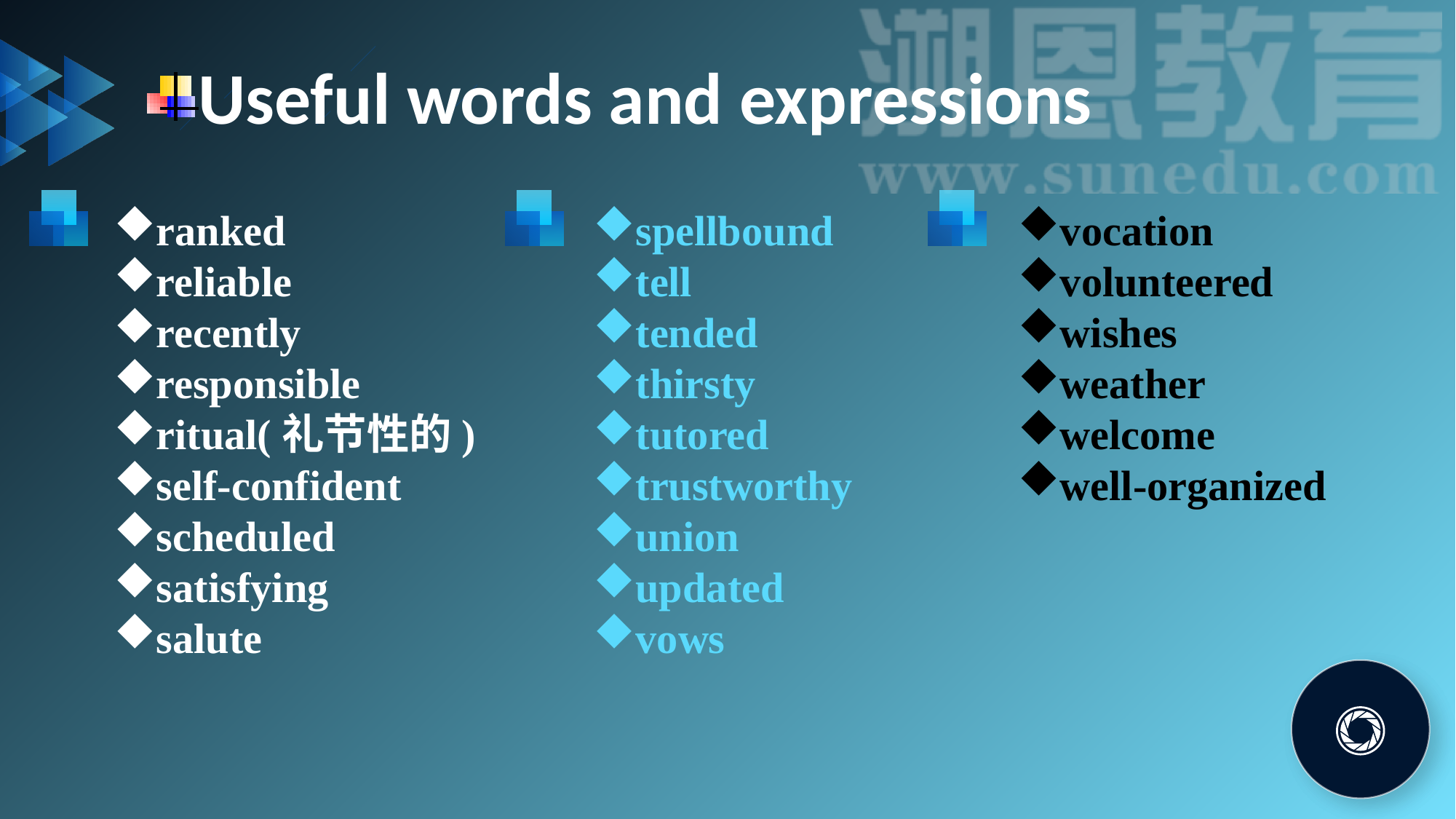

Useful words and expressions

ranked
reliable
recently
responsible
ritual(礼节性的)
self-confident
scheduled
satisfying
salute
spellbound
tell
tended
thirsty
tutored
trustworthy
union
updated
vows
vocation
volunteered
wishes
weather
welcome
well-organized